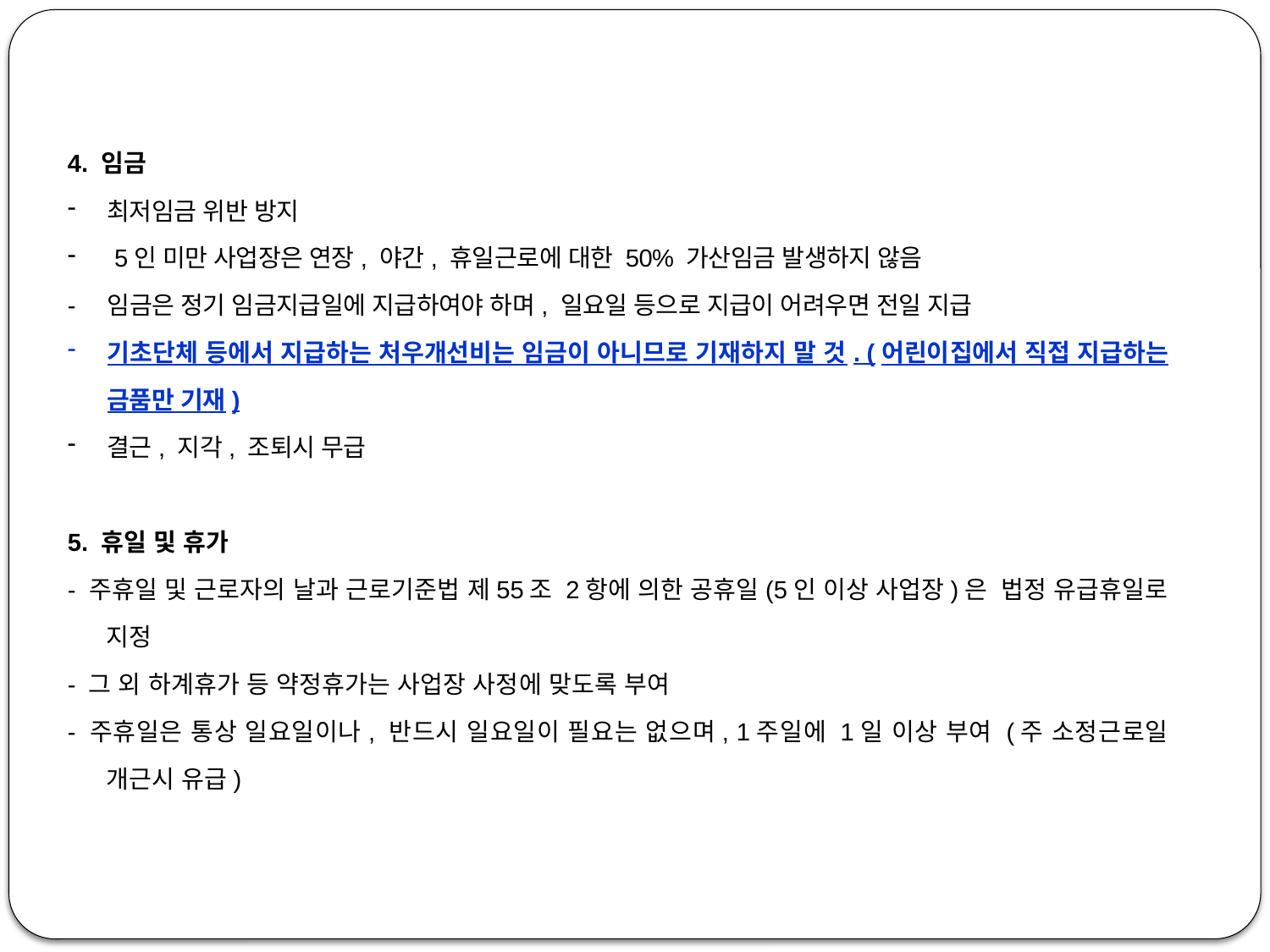

4. 임금
최저임금 위반 방지
 5인 미만 사업장은 연장, 야간, 휴일근로에 대한 50% 가산임금 발생하지 않음
-    임금은 정기 임금지급일에 지급하여야 하며, 일요일 등으로 지급이 어려우면 전일 지급
기초단체 등에서 지급하는 처우개선비는 임금이 아니므로 기재하지 말 것. (어린이집에서 직접 지급하는 금품만 기재)
결근, 지각, 조퇴시 무급

5. 휴일 및 휴가
- 주휴일 및 근로자의 날과 근로기준법 제55조 2항에 의한 공휴일(5인 이상 사업장)은  법정 유급휴일로 지정
- 그 외 하계휴가 등 약정휴가는 사업장 사정에 맞도록 부여
- 주휴일은 통상 일요일이나, 반드시 일요일이 필요는 없으며, 1주일에 1일 이상 부여 (주 소정근로일 개근시 유급)